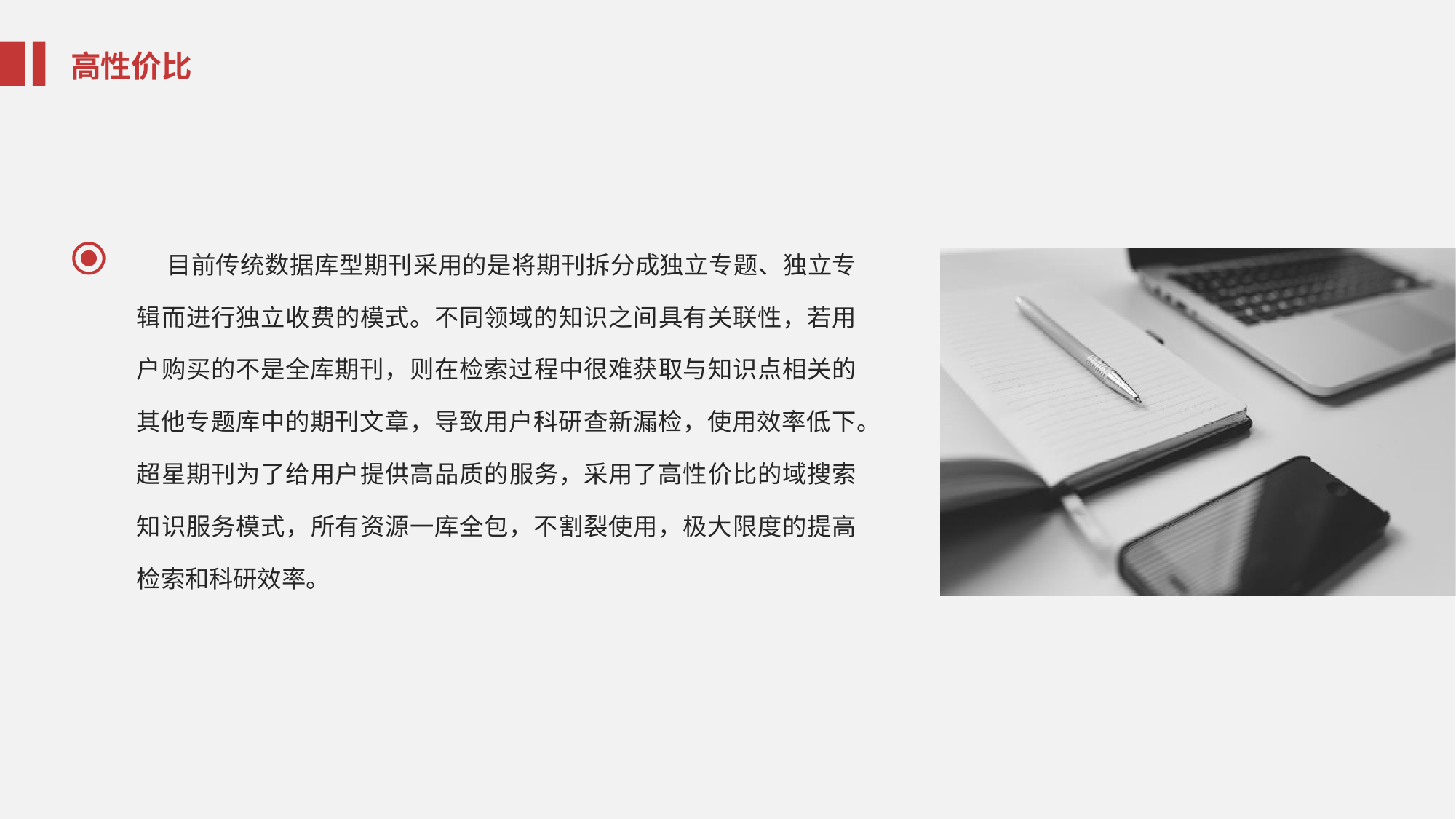

高性价比
    目前传统数据库型期刊采用的是将期刊拆分成独立专题、独立专辑而进行独立收费的模式。不同领域的知识之间具有关联性，若用户购买的不是全库期刊，则在检索过程中很难获取与知识点相关的其他专题库中的期刊文章，导致用户科研查新漏检，使用效率低下。超星期刊为了给用户提供高品质的服务，采用了高性价比的域搜索知识服务模式，所有资源一库全包，不割裂使用，极大限度的提高检索和科研效率。